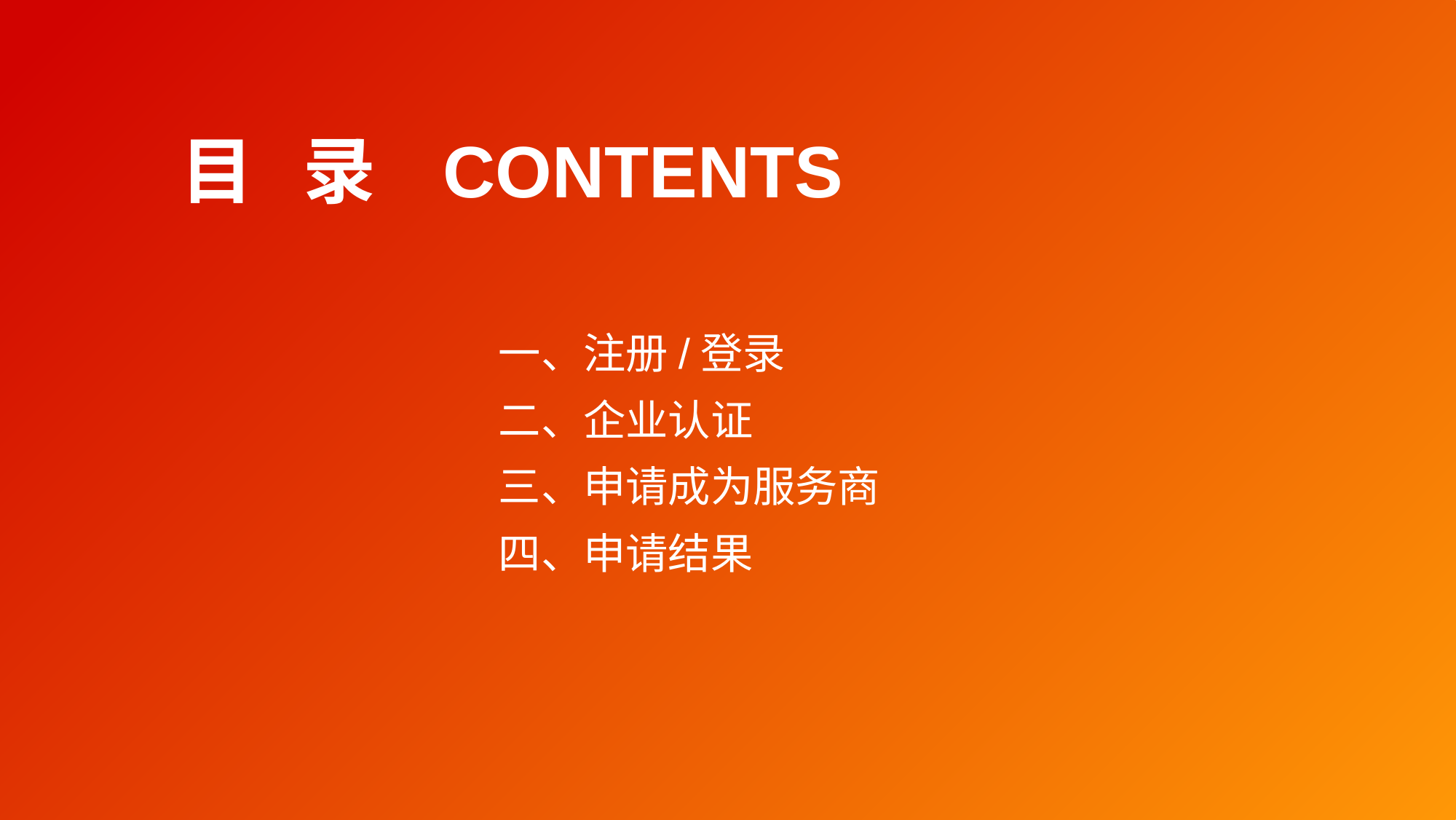

# 目   录   CONTENTS
一、注册/登录
二、企业认证
三、申请成为服务商
四、申请结果